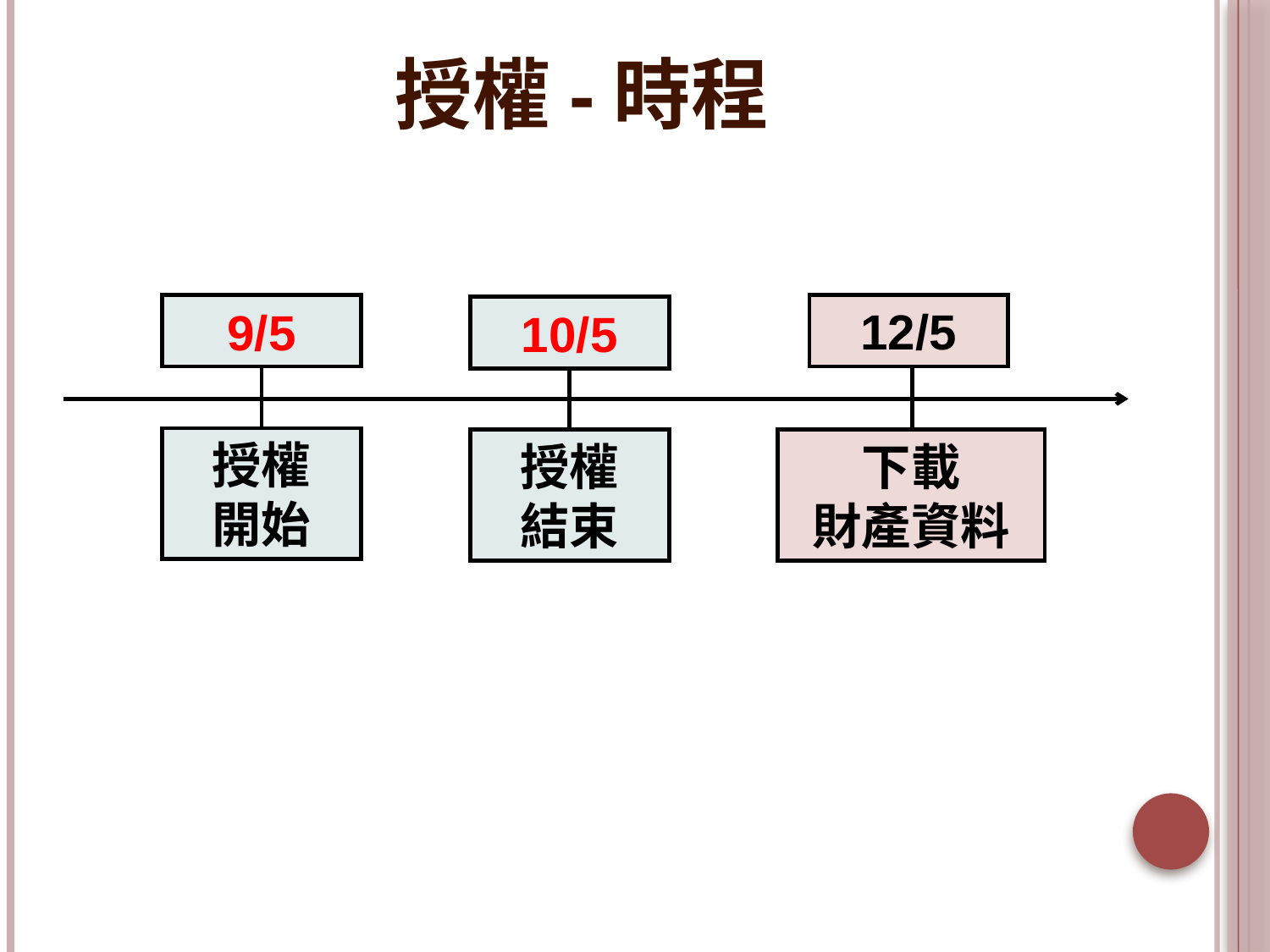

# 授權-時程
12/5
9/5
10/5
授權
開始
授權
結束
下載
財產資料